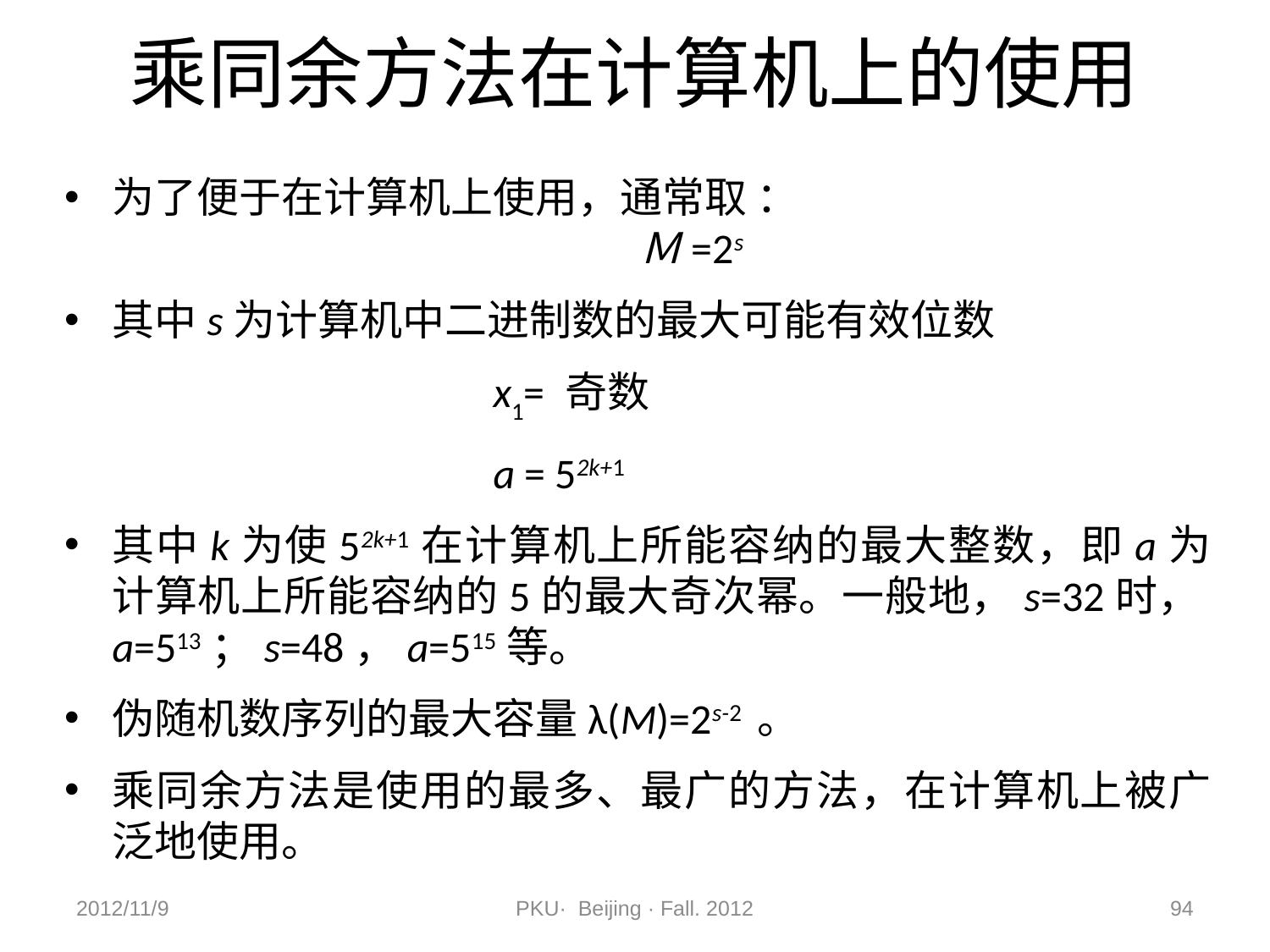

# 乘同余方法在计算机上的使用
为了便于在计算机上使用，通常取 ：					              	  Ｍ=2s
其中s为计算机中二进制数的最大可能有效位数
				x1= 奇数
				a = 52k+1
其中k为使52k+1在计算机上所能容纳的最大整数，即a为计算机上所能容纳的5的最大奇次幂。一般地，s=32时，a=513；s=48，a=515等。
伪随机数序列的最大容量λ(M)=2s-2 。
乘同余方法是使用的最多、最广的方法，在计算机上被广泛地使用。
2012/11/9
PKU·  Beijing · Fall. 2012
94